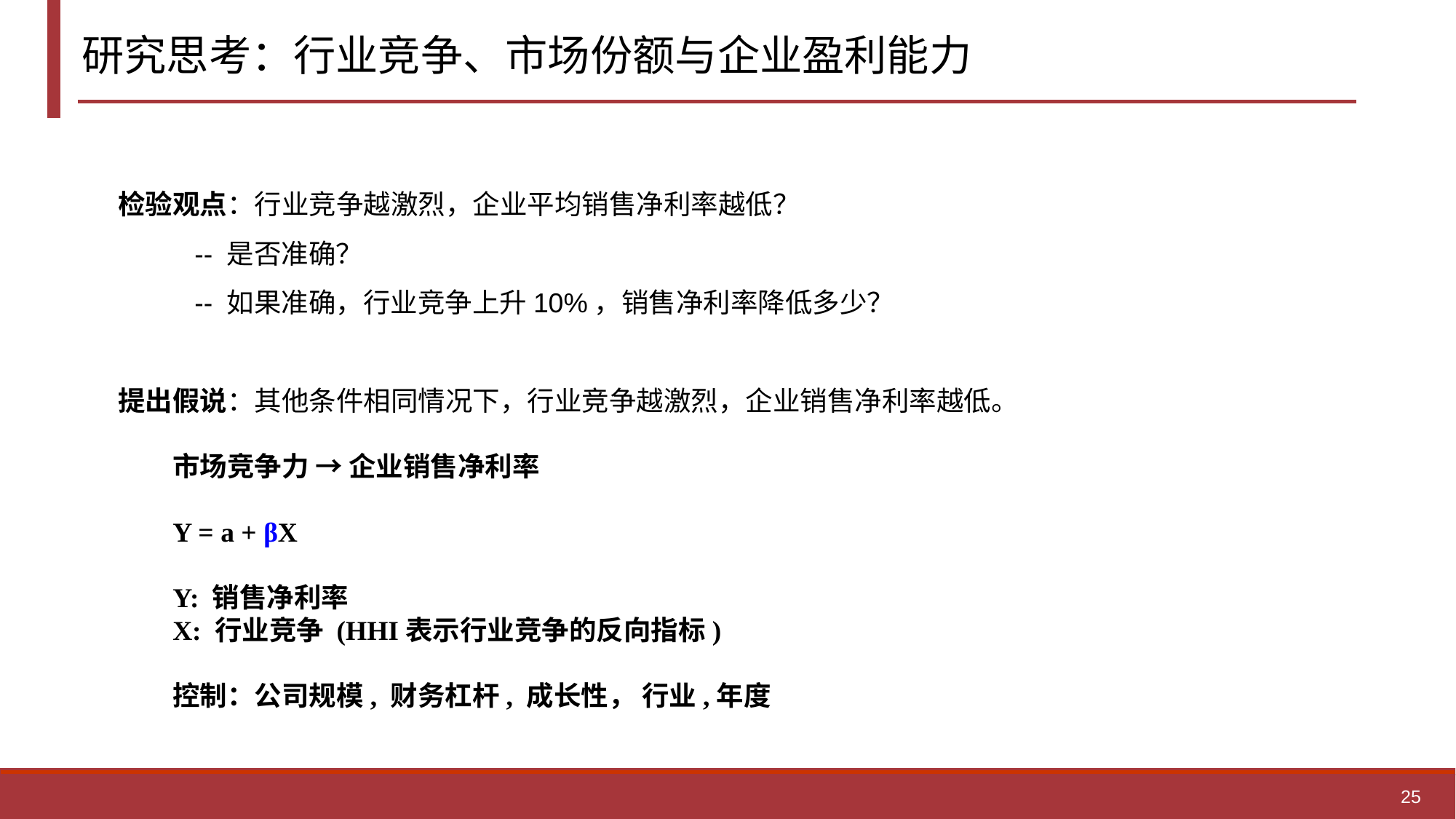

研究思考：行业竞争、市场份额与企业盈利能力

检验观点：行业竞争越激烈，企业平均销售净利率越低？
          -- 是否准确？
          -- 如果准确，行业竞争上升10%，销售净利率降低多少？

提出假说：其他条件相同情况下，行业竞争越激烈，企业销售净利率越低。

市场竞争力 → 企业销售净利率

Y = a + βX

Y: 销售净利率
X: 行业竞争 (HHI表示行业竞争的反向指标)

控制：公司规模, 财务杠杆, 成长性， 行业,年度
25